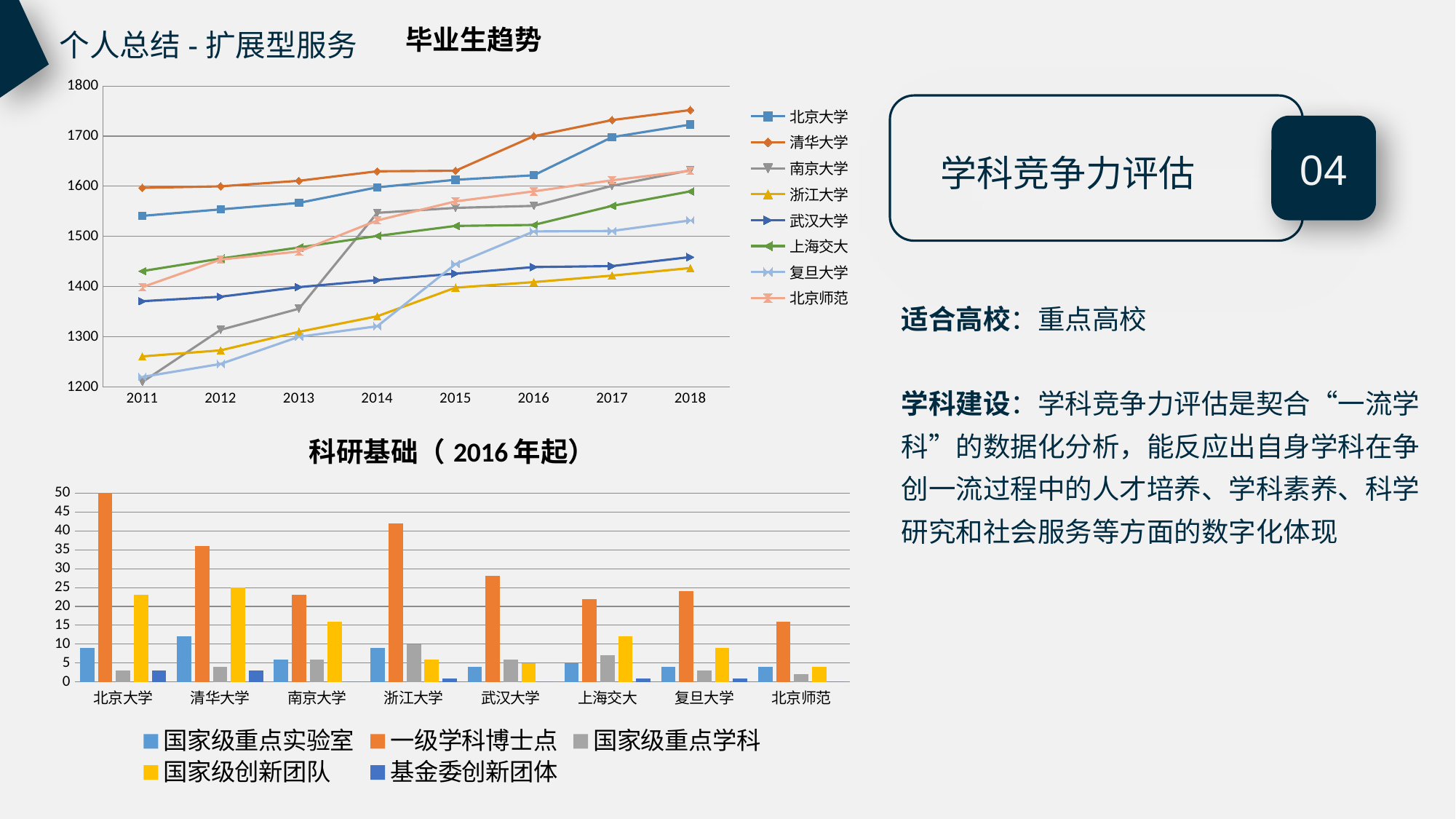

### Chart: 毕业生趋势

| Category | 北京大学 | 清华大学 | 南京大学 | 浙江大学 | 武汉大学 | 上海交大 | 复旦大学 | 北京师范 |
|---|---|---|---|---|---|---|---|---|
| 2011 | 1541.0 | 1597.0 | 1210.0 | 1261.0 | 1371.0 | 1431.0 | 1220.0 | 1399.0 |
| 2012 | 1554.0 | 1600.0 | 1314.0 | 1273.0 | 1380.0 | 1456.0 | 1246.0 | 1454.0 |
| 2013 | 1567.0 | 1611.0 | 1356.0 | 1310.0 | 1399.0 | 1478.0 | 1300.0 | 1470.0 |
| 2014 | 1598.0 | 1630.0 | 1547.0 | 1341.0 | 1413.0 | 1501.0 | 1321.0 | 1532.0 |
| 2015 | 1613.0 | 1631.0 | 1557.0 | 1398.0 | 1426.0 | 1521.0 | 1445.0 | 1570.0 |
| 2016 | 1622.0 | 1700.0 | 1561.0 | 1409.0 | 1439.0 | 1523.0 | 1510.0 | 1590.0 |
| 2017 | 1698.0 | 1732.0 | 1601.0 | 1422.0 | 1441.0 | 1561.0 | 1511.0 | 1612.0 |
| 2018 | 1723.0 | 1752.0 | 1632.0 | 1437.0 | 1459.0 | 1590.0 | 1532.0 | 1631.0 |
个人总结-扩展型服务

04
学科竞争力评估
适合高校：重点高校

学科建设：学科竞争力评估是契合“一流学科”的数据化分析，能反应出自身学科在争创一流过程中的人才培养、学科素养、科学研究和社会服务等方面的数字化体现

### Chart: 科研基础（2016年起）

| Category | 国家级重点实验室 | 一级学科博士点 | 国家级重点学科 | 国家级创新团队 | 基金委创新团体 |
|---|---|---|---|---|---|
| 北京大学 | 9.0 | 50.0 | 3.0 | 23.0 | 3.0 |
| 清华大学 | 12.0 | 36.0 | 4.0 | 25.0 | 3.0 |
| 南京大学 | 6.0 | 23.0 | 6.0 | 16.0 | 0.0 |
| 浙江大学 | 9.0 | 42.0 | 10.0 | 6.0 | 1.0 |
| 武汉大学 | 4.0 | 28.0 | 6.0 | 5.0 | 0.0 |
| 上海交大 | 5.0 | 22.0 | 7.0 | 12.0 | 1.0 |
| 复旦大学 | 4.0 | 24.0 | 3.0 | 9.0 | 1.0 |
| 北京师范 | 4.0 | 16.0 | 2.0 | 4.0 | 0.0 |